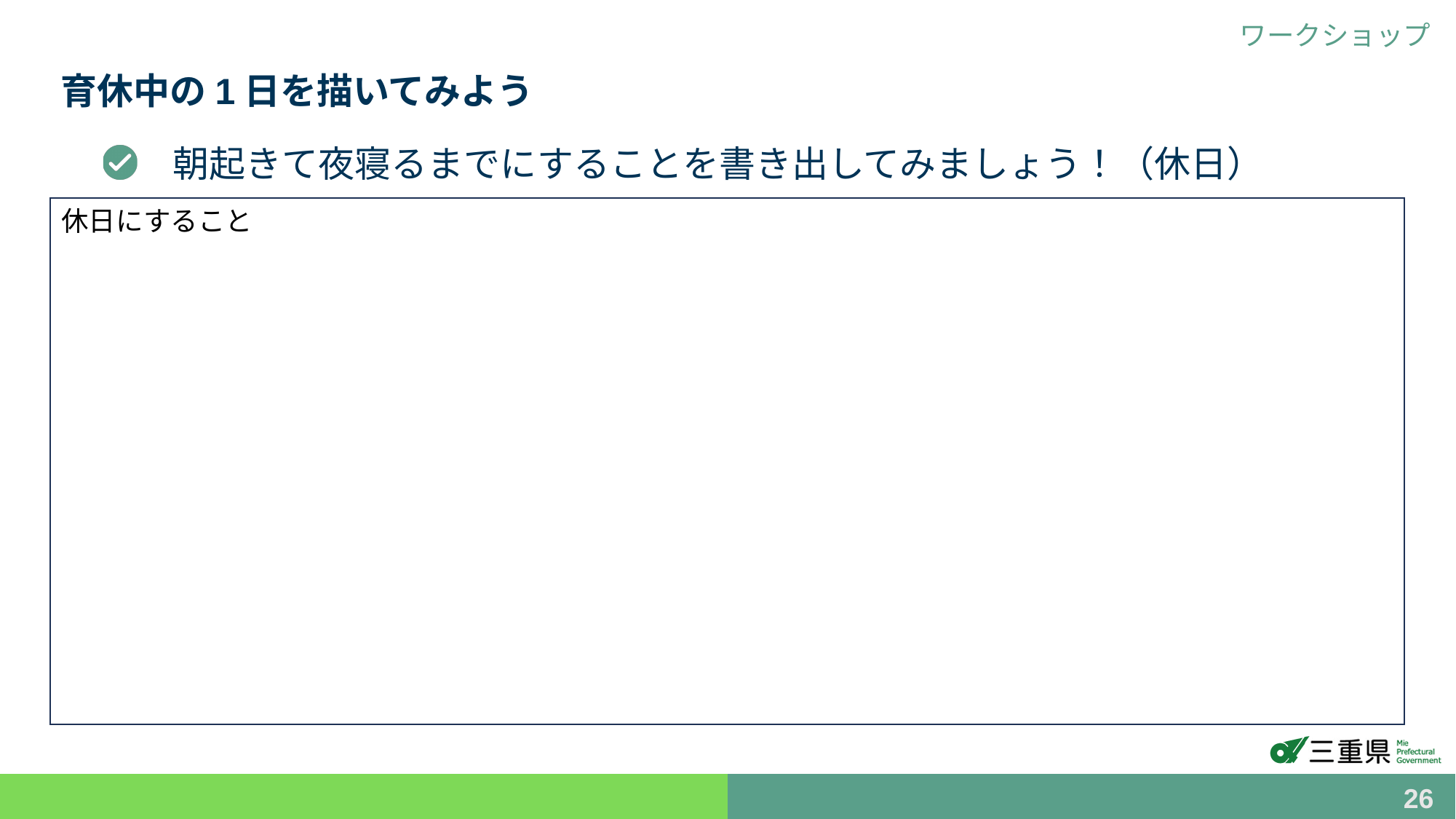

ワークショップ
育休中の1日を描いてみよう
朝起きて夜寝るまでにすることを書き出してみましょう！（休日）

休日にすること